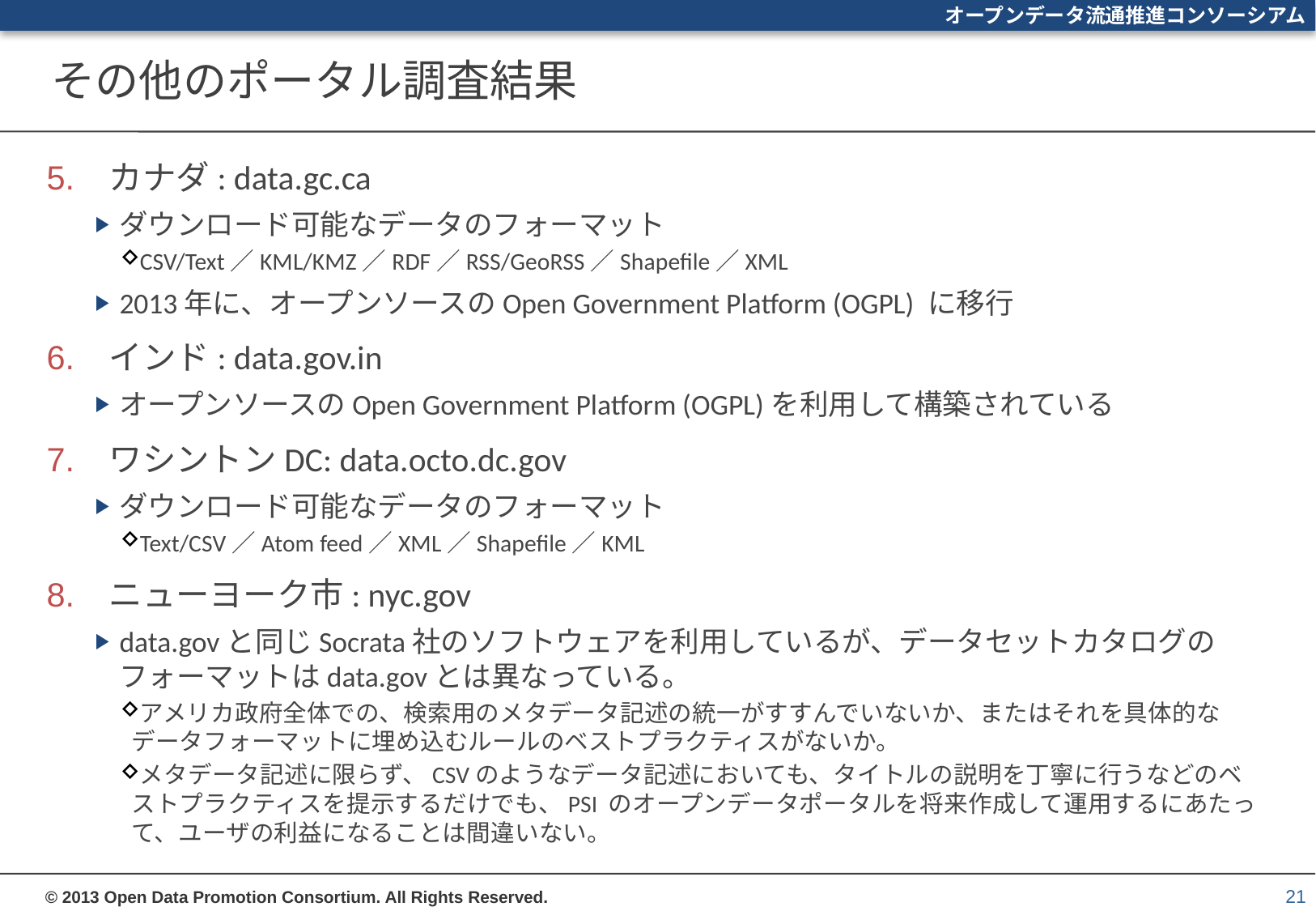

# その他のポータル調査結果
カナダ: data.gc.ca
ダウンロード可能なデータのフォーマット
CSV/Text／KML/KMZ／RDF／RSS/GeoRSS／Shapefile／XML
2013年に、オープンソースのOpen Government Platform (OGPL) に移行
インド: data.gov.in
オープンソースのOpen Government Platform (OGPL)を利用して構築されている
ワシントンDC: data.octo.dc.gov
ダウンロード可能なデータのフォーマット
Text/CSV／Atom feed／XML／Shapefile／KML
ニューヨーク市: nyc.gov
data.govと同じSocrata社のソフトウェアを利用しているが、データセットカタログのフォーマットはdata.govとは異なっている。
アメリカ政府全体での、検索用のメタデータ記述の統一がすすんでいないか、またはそれを具体的なデータフォーマットに埋め込むルールのベストプラクティスがないか。
メタデータ記述に限らず、CSVのようなデータ記述においても、タイトルの説明を丁寧に行うなどのベストプラクティスを提示するだけでも、PSI のオープンデータポータルを将来作成して運用するにあたって、ユーザの利益になることは間違いない。

21